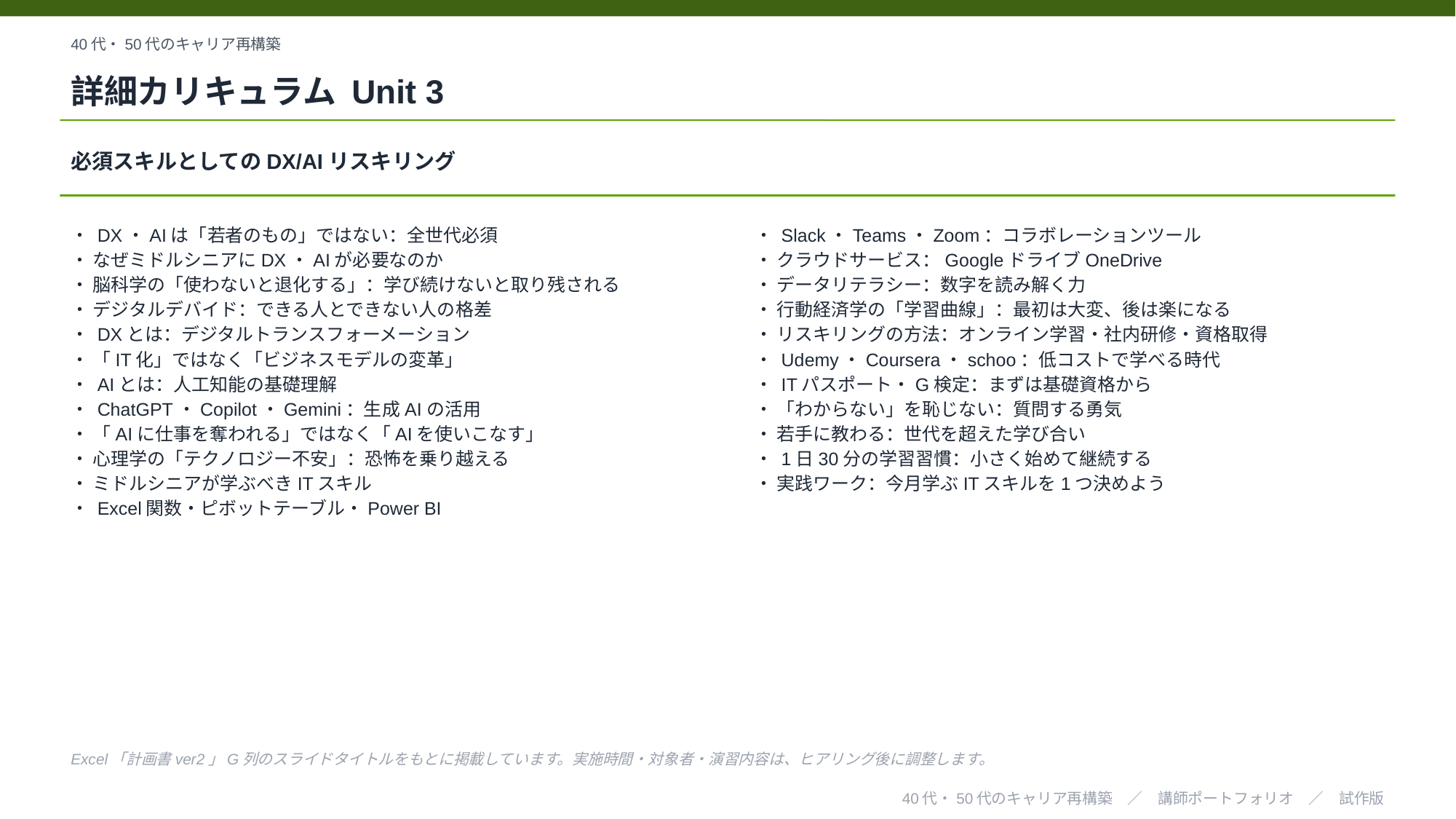

40代・50代のキャリア再構築
詳細カリキュラム Unit 3

必須スキルとしてのDX/AIリスキリング

・ DX・AIは「若者のもの」ではない：全世代必須
・ なぜミドルシニアにDX・AIが必要なのか
・ 脳科学の「使わないと退化する」：学び続けないと取り残される
・ デジタルデバイド：できる人とできない人の格差
・ DXとは：デジタルトランスフォーメーション
・ 「IT化」ではなく「ビジネスモデルの変革」
・ AIとは：人工知能の基礎理解
・ ChatGPT・Copilot・Gemini：生成AIの活用
・ 「AIに仕事を奪われる」ではなく「AIを使いこなす」
・ 心理学の「テクノロジー不安」：恐怖を乗り越える
・ ミドルシニアが学ぶべきITスキル
・ Excel関数・ピボットテーブル・Power BI
・ Slack・Teams・Zoom：コラボレーションツール
・ クラウドサービス：GoogleドライブOneDrive
・ データリテラシー：数字を読み解く力
・ 行動経済学の「学習曲線」：最初は大変、後は楽になる
・ リスキリングの方法：オンライン学習・社内研修・資格取得
・ Udemy・Coursera・schoo：低コストで学べる時代
・ ITパスポート・G検定：まずは基礎資格から
・ 「わからない」を恥じない：質問する勇気
・ 若手に教わる：世代を超えた学び合い
・ 1日30分の学習習慣：小さく始めて継続する
・ 実践ワーク：今月学ぶITスキルを1つ決めよう
Excel「計画書ver2」G列のスライドタイトルをもとに掲載しています。実施時間・対象者・演習内容は、ヒアリング後に調整します。
40代・50代のキャリア再構築　／　講師ポートフォリオ　／　試作版